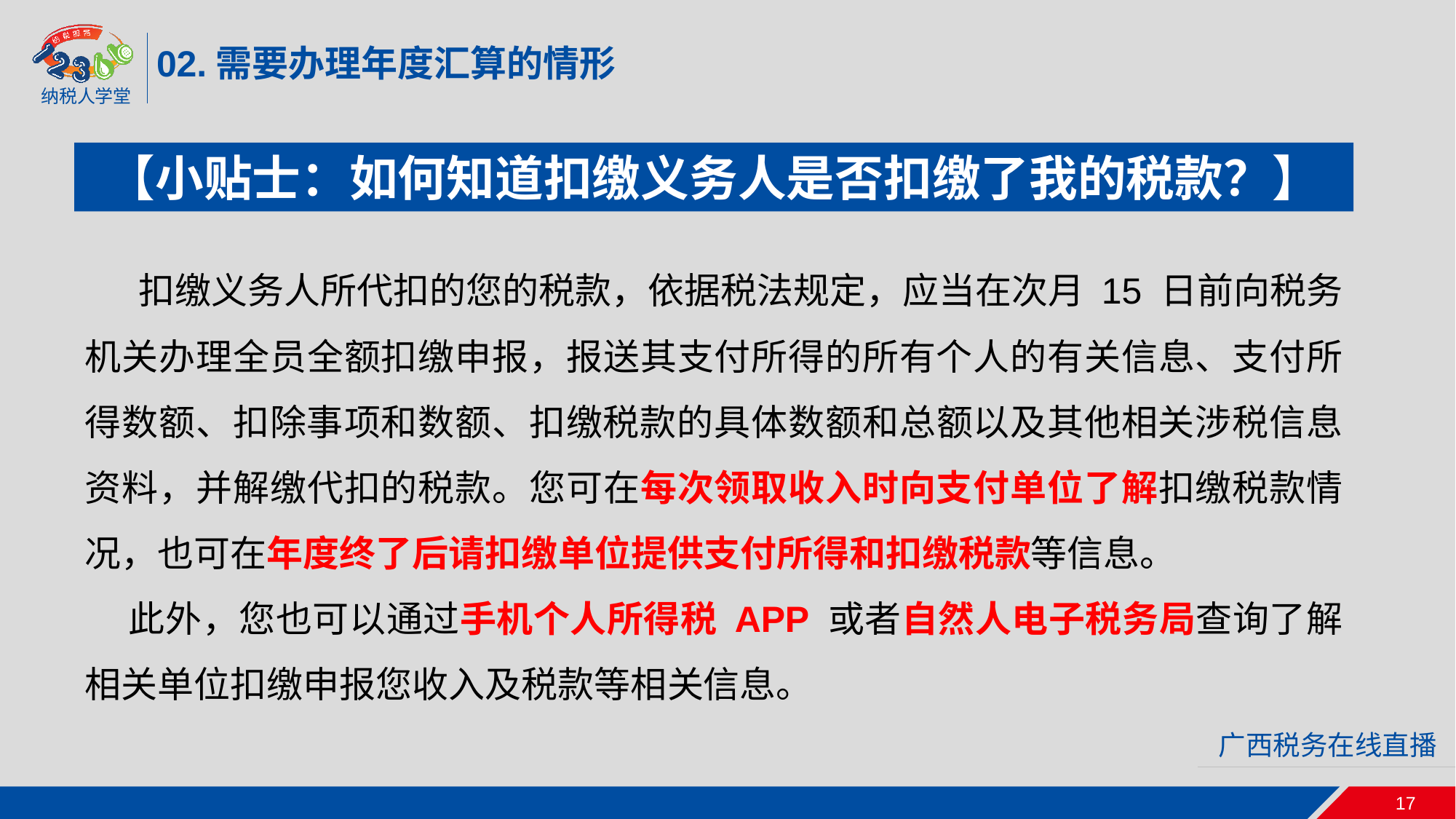

02.需要办理年度汇算的情形
【小贴士：如何知道扣缴义务人是否扣缴了我的税款？】
     扣缴义务人所代扣的您的税款，依据税法规定，应当在次月 15 日前向税务机关办理全员全额扣缴申报，报送其支付所得的所有个人的有关信息、支付所得数额、扣除事项和数额、扣缴税款的具体数额和总额以及其他相关涉税信息资料，并解缴代扣的税款。您可在每次领取收入时向支付单位了解扣缴税款情况，也可在年度终了后请扣缴单位提供支付所得和扣缴税款等信息。
    此外，您也可以通过手机个人所得税 APP 或者自然人电子税务局查询了解相关单位扣缴申报您收入及税款等相关信息。